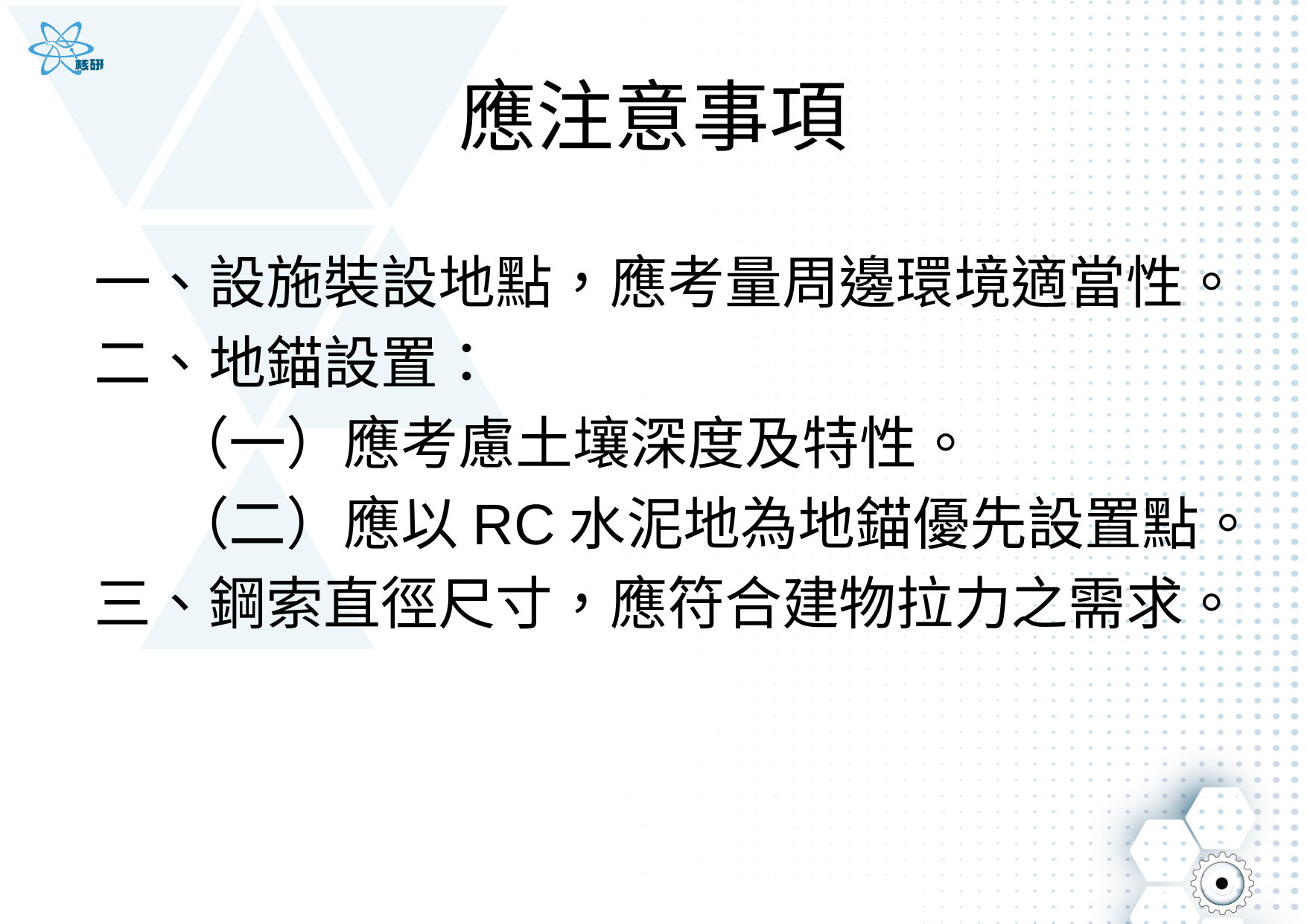

# 應注意事項

一、設施裝設地點，應考量周邊環境適當性。
二、地錨設置：
     （一）應考慮土壤深度及特性。
     （二）應以RC水泥地為地錨優先設置點。
三、鋼索直徑尺寸，應符合建物拉力之需求。